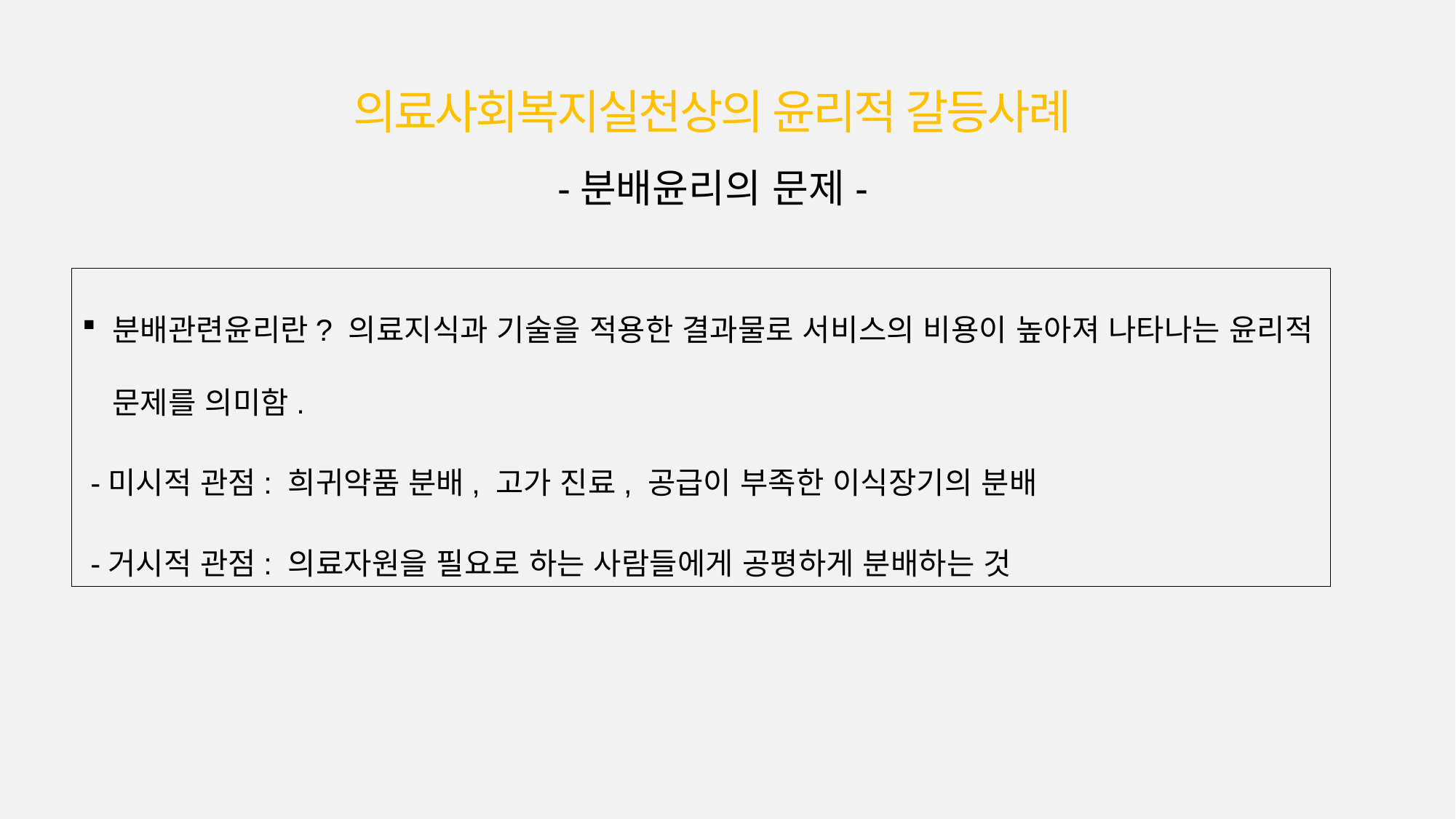

의료사회복지실천상의 윤리적 갈등사례
-분배윤리의 문제-
분배관련윤리란? 의료지식과 기술을 적용한 결과물로 서비스의 비용이 높아져 나타나는 윤리적 문제를 의미함.
 -미시적 관점: 희귀약품 분배, 고가 진료, 공급이 부족한 이식장기의 분배
 -거시적 관점: 의료자원을 필요로 하는 사람들에게 공평하게 분배하는 것